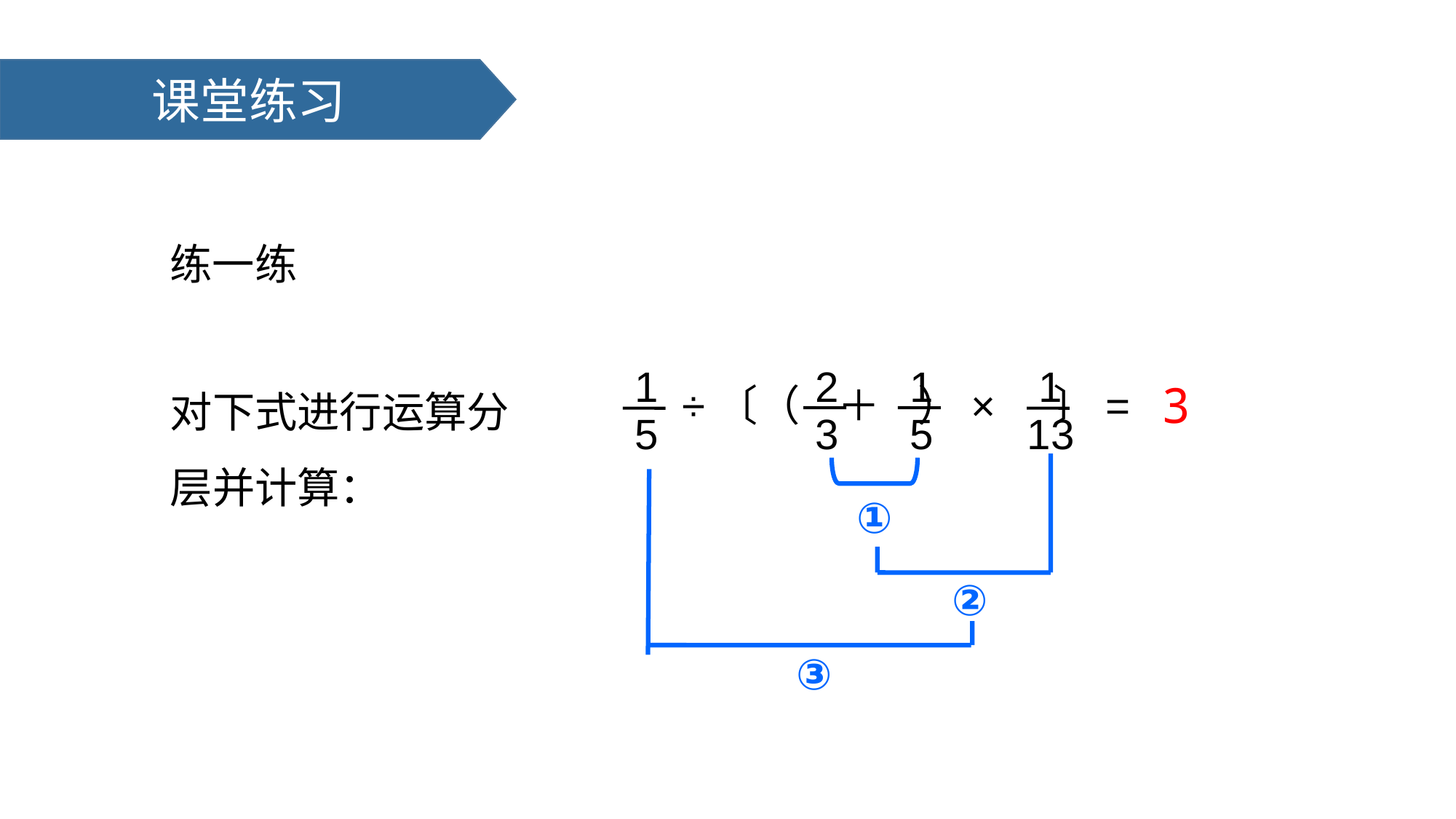

课堂练习
练一练
对下式进行运算分层并计算：
1
5

2
3

1
5

1
13

÷〔（    ＋    ）×    〕=
3

①

②

③